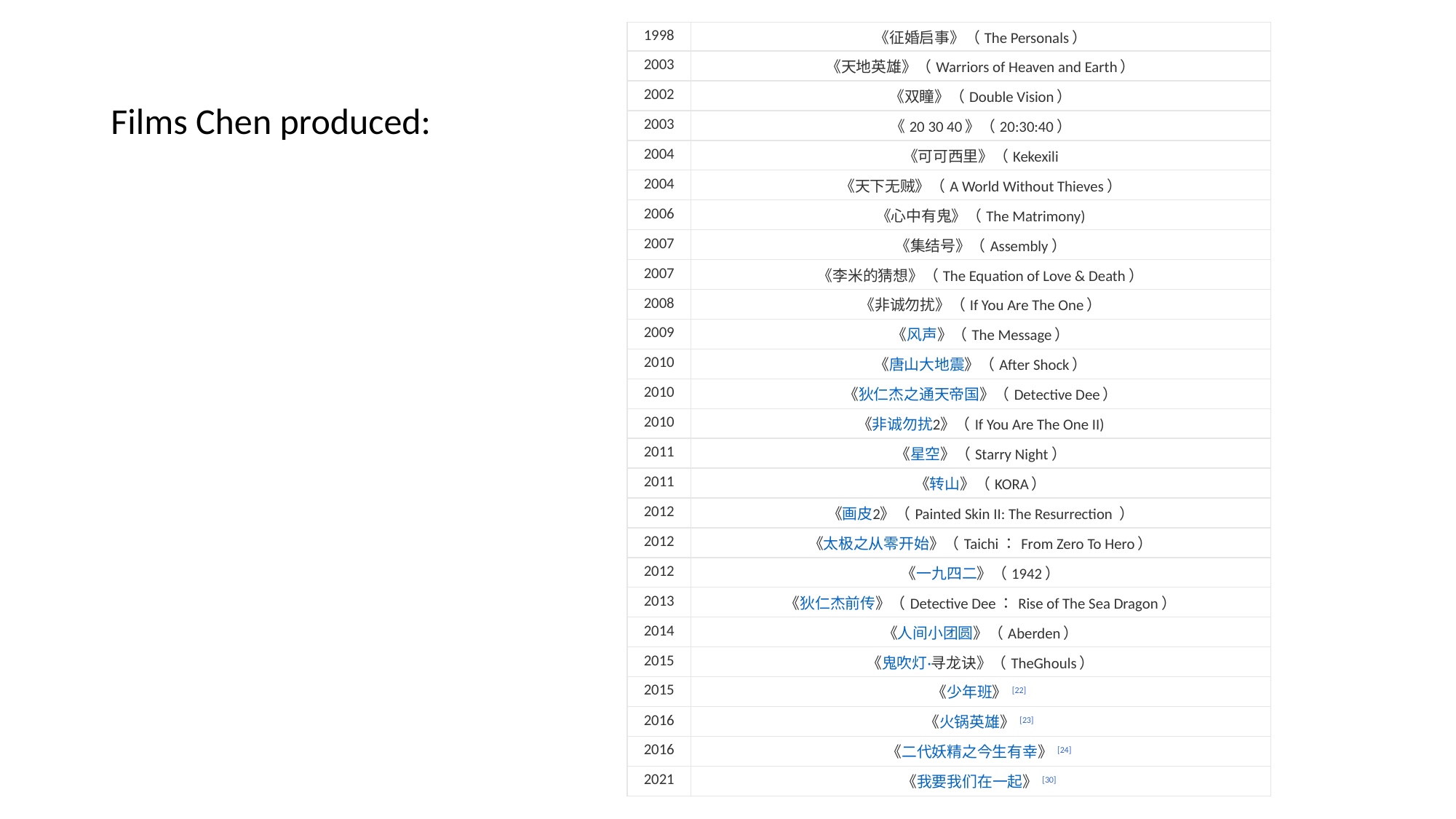

| 1998 | 《征婚启事》（The Personals） |
| --- | --- |
| 2003 | 《天地英雄》（Warriors of Heaven and Earth） |
| 2002 | 《双瞳》（Double Vision） |
| 2003 | 《20 30 40》（20:30:40） |
| 2004 | 《可可西里》（Kekexili |
| 2004 | 《天下无贼》（A World Without Thieves） |
| 2006 | 《心中有鬼》（The Matrimony) |
| 2007 | 《集结号》（Assembly） |
| 2007 | 《李米的猜想》（The Equation of Love & Death） |
| 2008 | 《非诚勿扰》（If You Are The One） |
| 2009 | 《风声》（The Message） |
| 2010 | 《唐山大地震》（After Shock） |
| 2010 | 《狄仁杰之通天帝国》（Detective Dee） |
| 2010 | 《非诚勿扰2》（If You Are The One II) |
| 2011 | 《星空》（Starry Night） |
| 2011 | 《转山》（KORA） |
| 2012 | 《画皮2》（Painted Skin II: The Resurrection ） |
| 2012 | 《太极之从零开始》（Taichi：From Zero To Hero） |
| 2012 | 《一九四二》（1942） |
| 2013 | 《狄仁杰前传》（Detective Dee：Rise of The Sea Dragon） |
| 2014 | 《人间小团圆》（Aberden） |
| 2015 | 《鬼吹灯·寻龙诀》（TheGhouls） |
| 2015 | 《少年班》 [22] |
| 2016 | 《火锅英雄》 [23] |
| 2016 | 《二代妖精之今生有幸》 [24] |
| 2021 | 《我要我们在一起》 [30] |
# Films Chen produced: